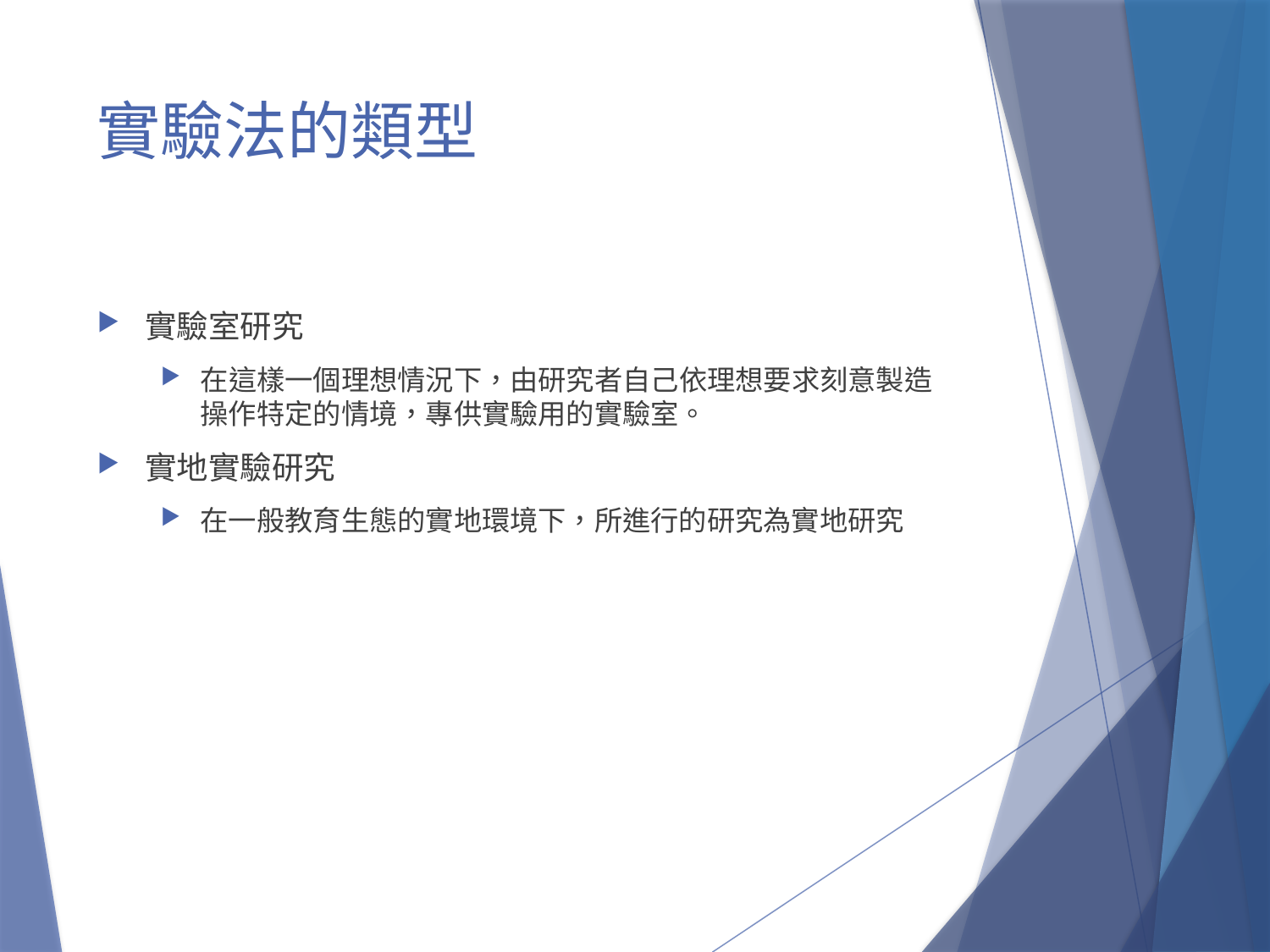

# 實驗法的類型
實驗室研究
在這樣一個理想情況下，由研究者自己依理想要求刻意製造操作特定的情境，專供實驗用的實驗室。
實地實驗研究
在一般教育生態的實地環境下，所進行的研究為實地研究